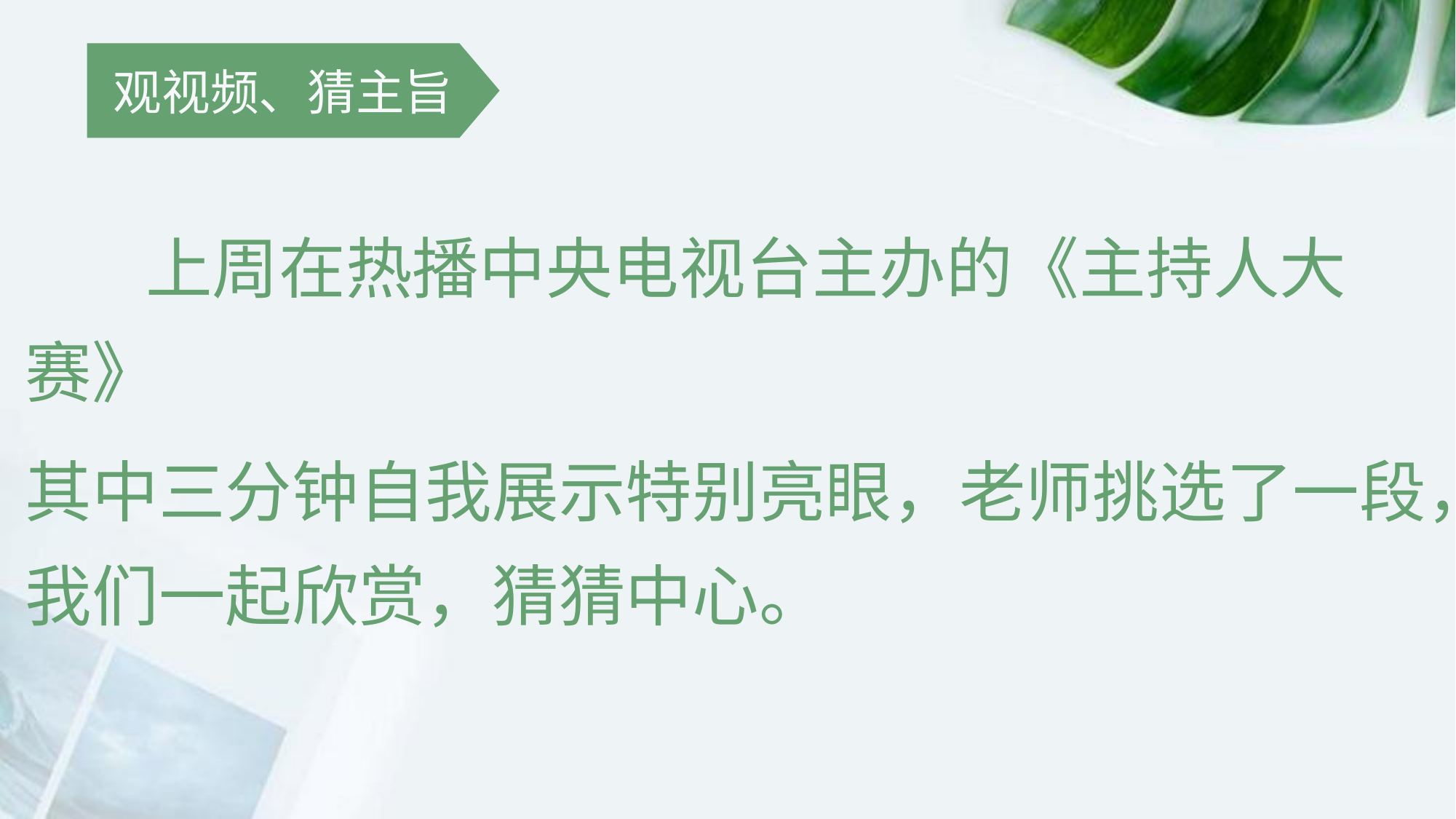

观视频、猜主旨
       上周在热播中央电视台主办的《主持人大赛》
其中三分钟自我展示特别亮眼，老师挑选了一段，我们一起欣赏，猜猜中心。